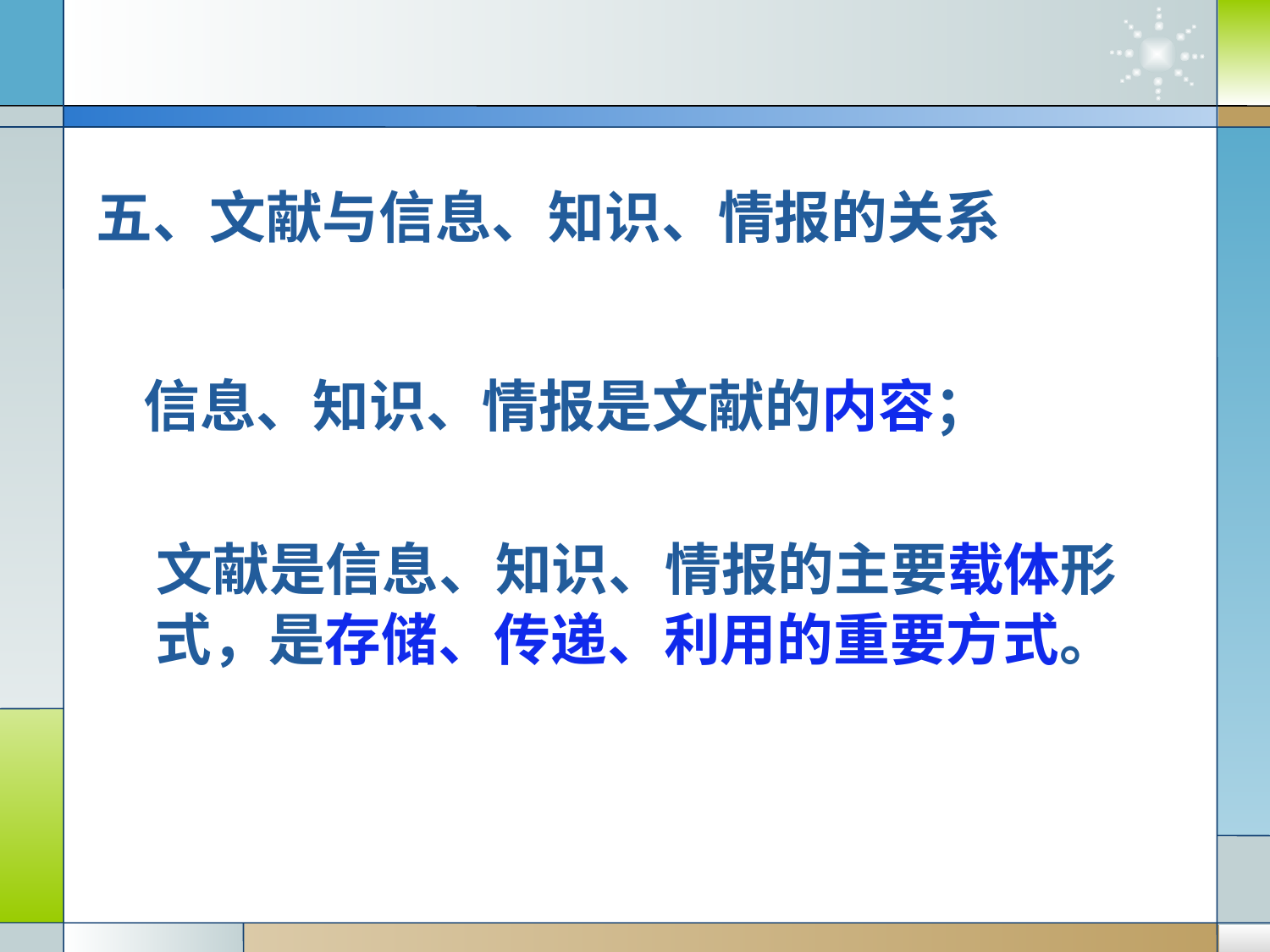

五、文献与信息、知识、情报的关系
信息、知识、情报是文献的内容；

   文献是信息、知识、情报的主要载体形式，是存储、传递、利用的重要方式。